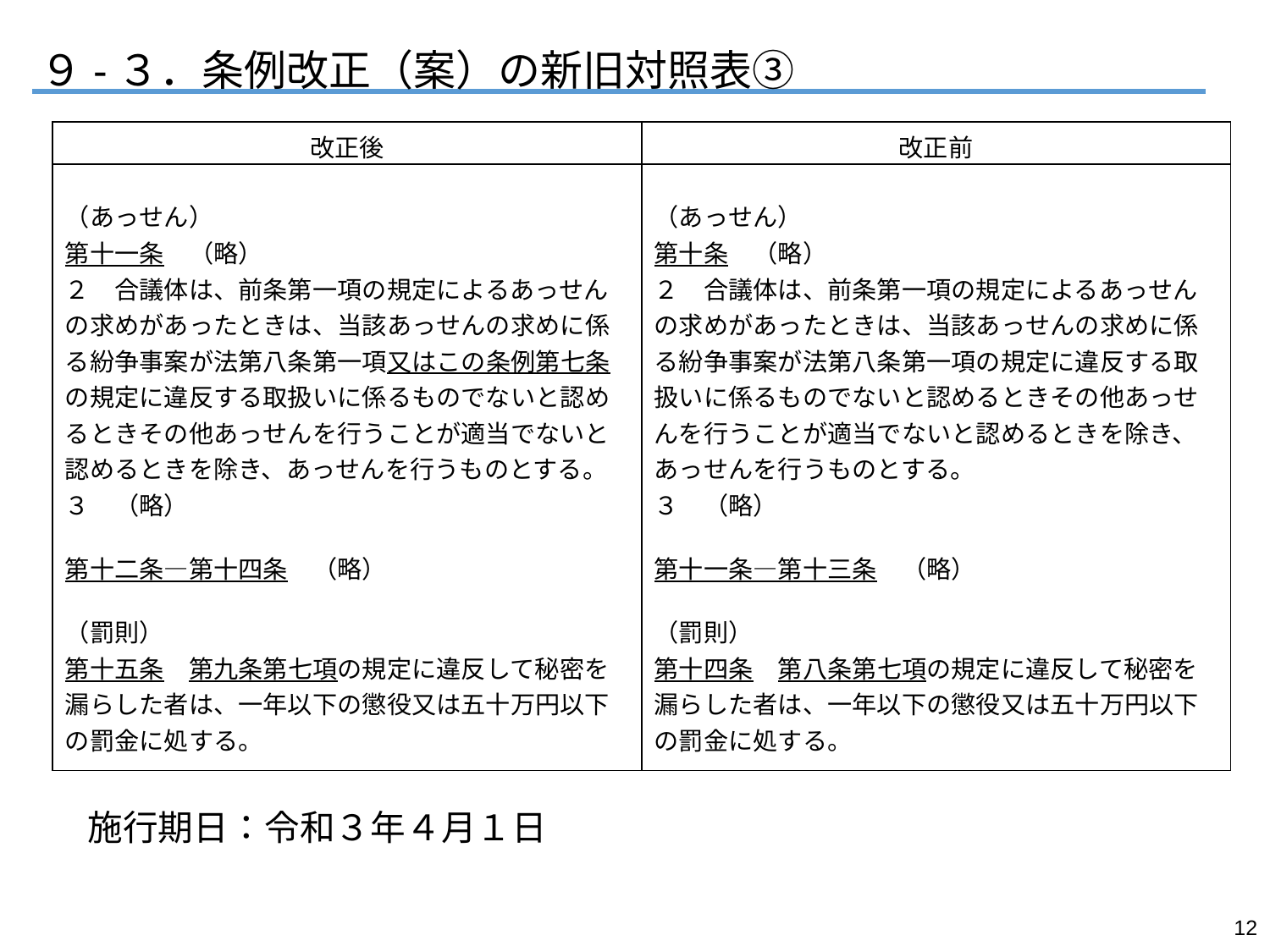

９-３．条例改正（案）の新旧対照表③
| 改正後 | 改正前 |
| --- | --- |
| （あっせん） 第十一条　（略） ２　合議体は、前条第一項の規定によるあっせんの求めがあったときは、当該あっせんの求めに係る紛争事案が法第八条第一項又はこの条例第七条の規定に違反する取扱いに係るものでないと認めるときその他あっせんを行うことが適当でないと認めるときを除き、あっせんを行うものとする。 ３　（略） 第十二条―第十四条　（略） （罰則） 第十五条　第九条第七項の規定に違反して秘密を漏らした者は、一年以下の懲役又は五十万円以下の罰金に処する。 | （あっせん） 第十条　（略） ２　合議体は、前条第一項の規定によるあっせんの求めがあったときは、当該あっせんの求めに係る紛争事案が法第八条第一項の規定に違反する取扱いに係るものでないと認めるときその他あっせんを行うことが適当でないと認めるときを除き、あっせんを行うものとする。 ３　（略） 第十一条―第十三条　（略） （罰則） 第十四条　第八条第七項の規定に違反して秘密を漏らした者は、一年以下の懲役又は五十万円以下の罰金に処する。 |
施行期日：令和３年４月１日
12